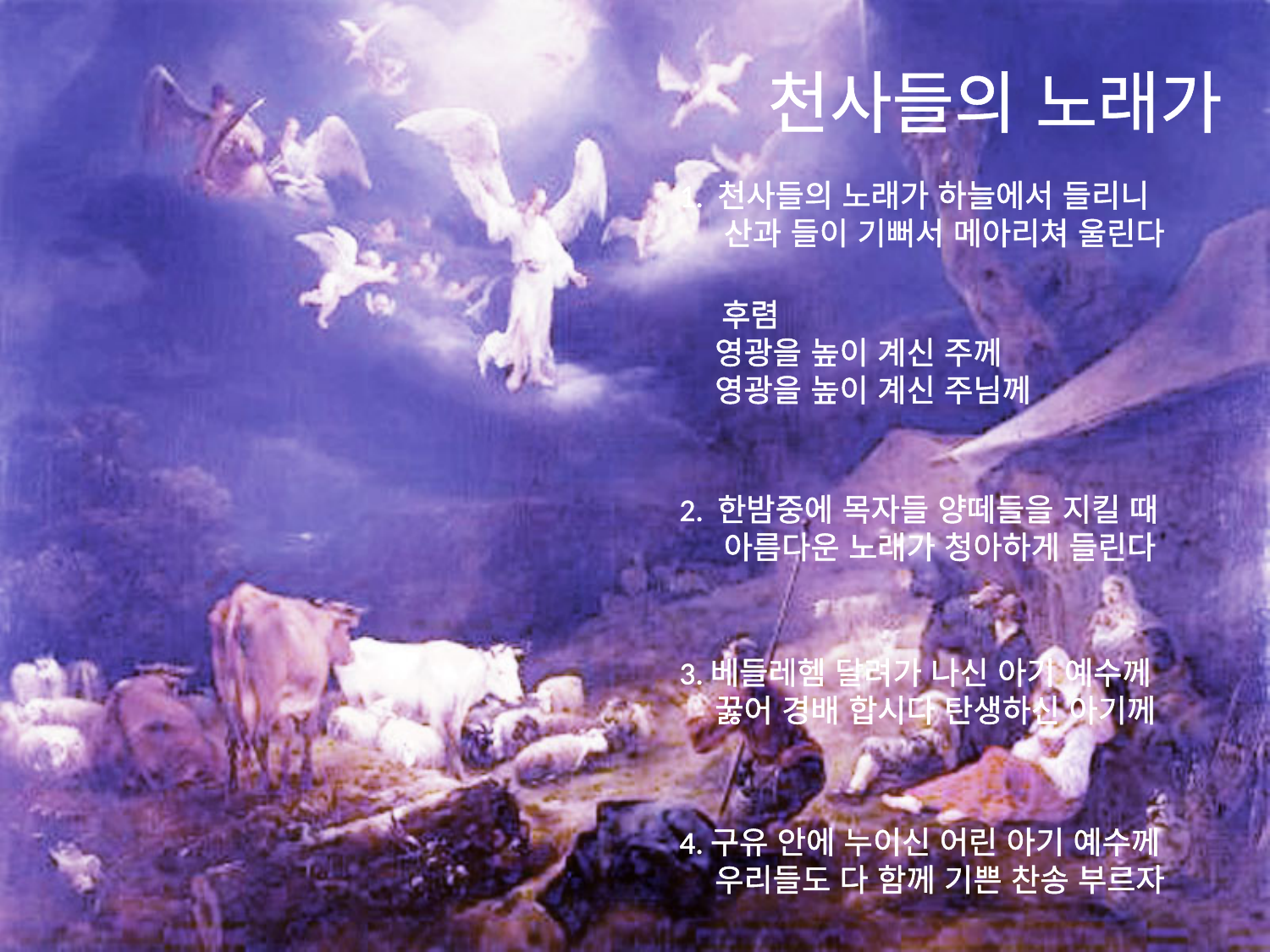

# 천사들의 노래가
1. 천사들의 노래가 하늘에서 들리니
     산과 들이 기뻐서 메아리쳐 울린다
    후렴
    영광을 높이 계신 주께
    영광을 높이 계신 주님께
2. 한밤중에 목자들 양떼들을 지킬 때
     아름다운 노래가 청아하게 들린다

3.베들레헴 달려가 나신 아기 예수께
    꿇어 경배 합시다 탄생하신 아기께

4.구유 안에 누이신 어린 아기 예수께
    우리들도 다 함께 기쁜 찬송 부르자